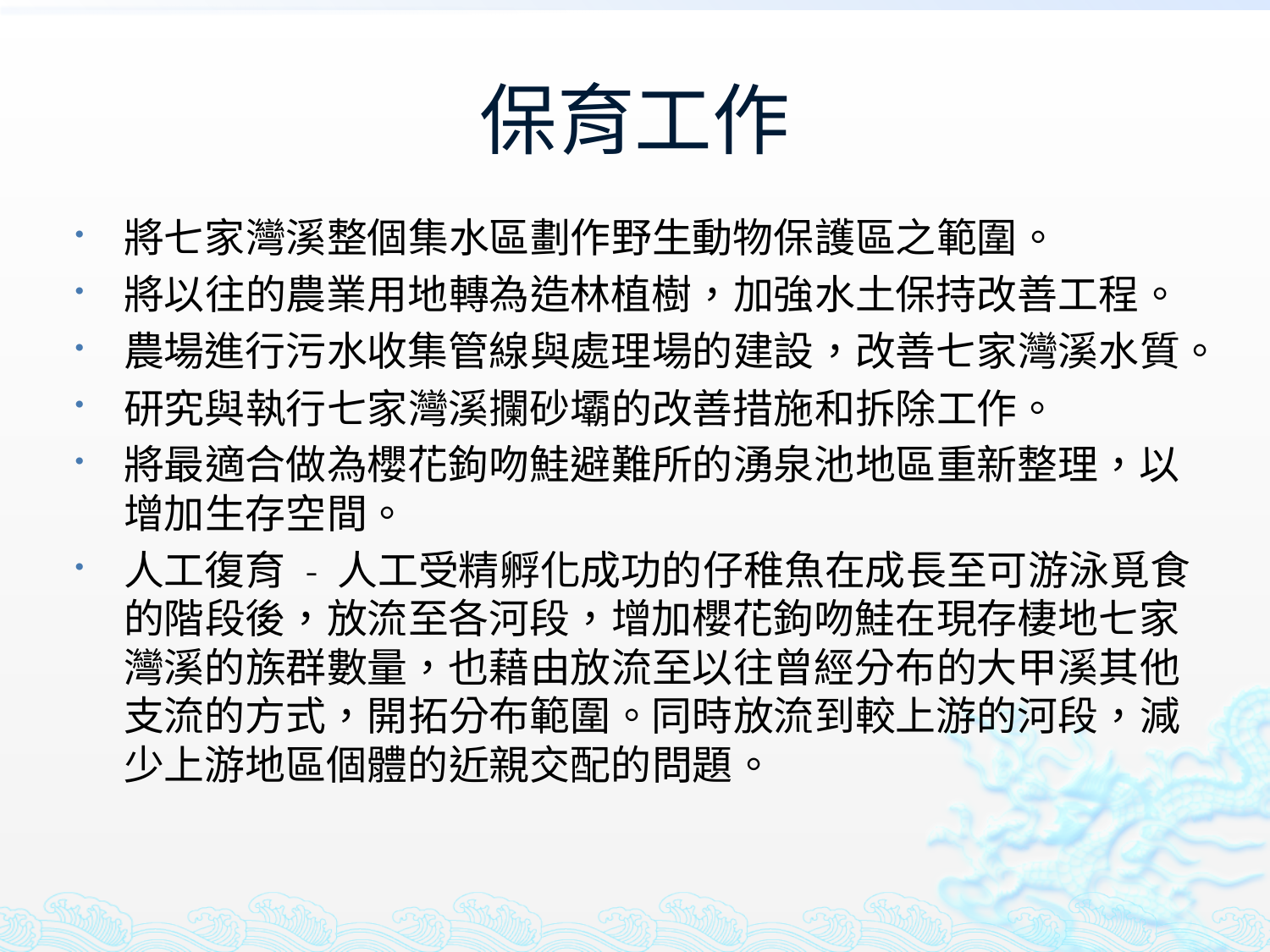

# 保育工作
將七家灣溪整個集水區劃作野生動物保護區之範圍。
將以往的農業用地轉為造林植樹，加強水土保持改善工程。
農場進行污水收集管線與處理場的建設，改善七家灣溪水質。
研究與執行七家灣溪攔砂壩的改善措施和拆除工作。
將最適合做為櫻花鉤吻鮭避難所的湧泉池地區重新整理，以增加生存空間。
人工復育 - 人工受精孵化成功的仔稚魚在成長至可游泳覓食的階段後，放流至各河段，增加櫻花鉤吻鮭在現存棲地七家灣溪的族群數量，也藉由放流至以往曾經分布的大甲溪其他支流的方式，開拓分布範圍。同時放流到較上游的河段，減少上游地區個體的近親交配的問題。